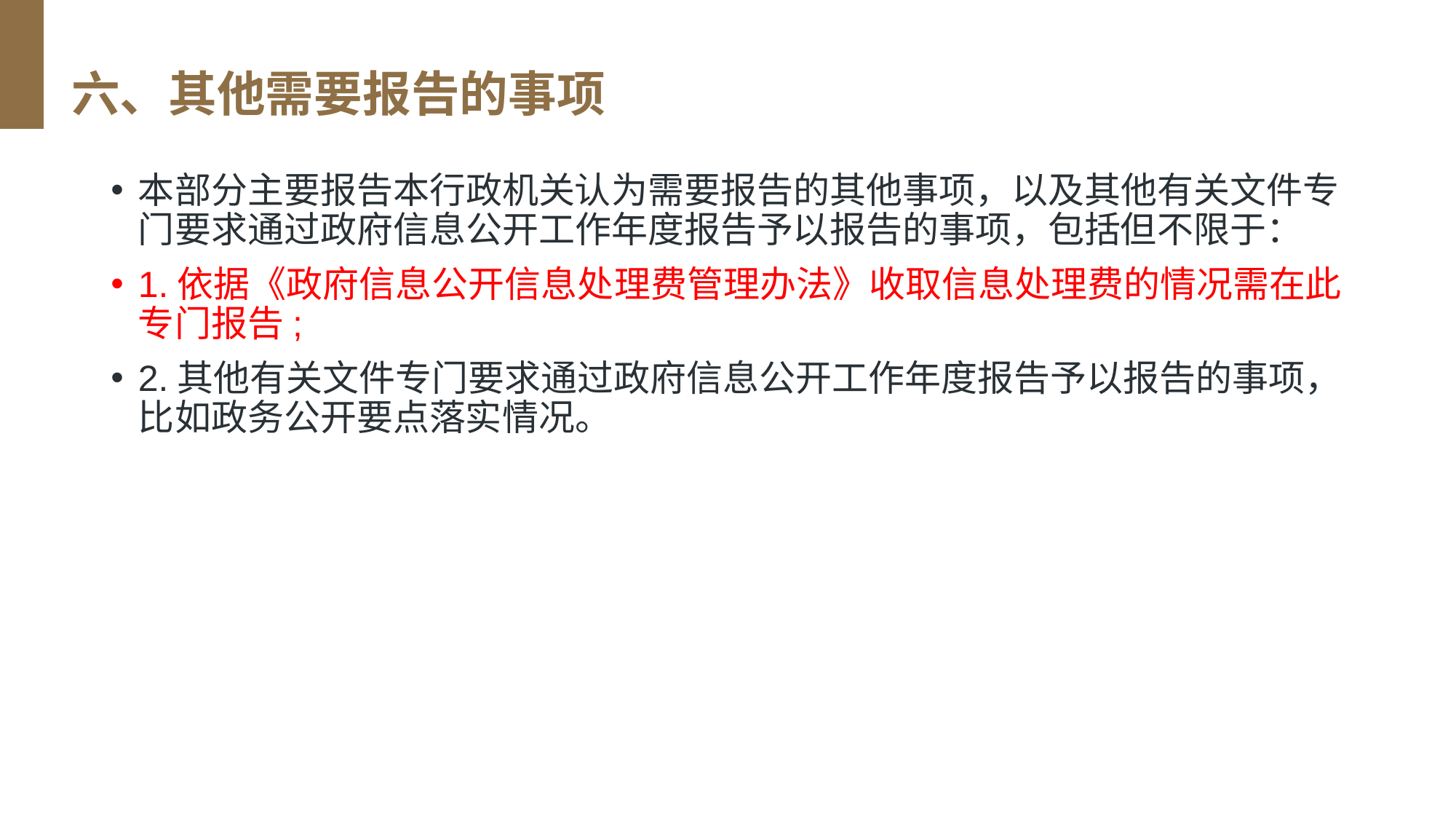

# 六、其他需要报告的事项
本部分主要报告本行政机关认为需要报告的其他事项，以及其他有关文件专门要求通过政府信息公开工作年度报告予以报告的事项，包括但不限于：
1.依据《政府信息公开信息处理费管理办法》收取信息处理费的情况需在此专门报告;
2.其他有关文件专门要求通过政府信息公开工作年度报告予以报告的事项，比如政务公开要点落实情况。